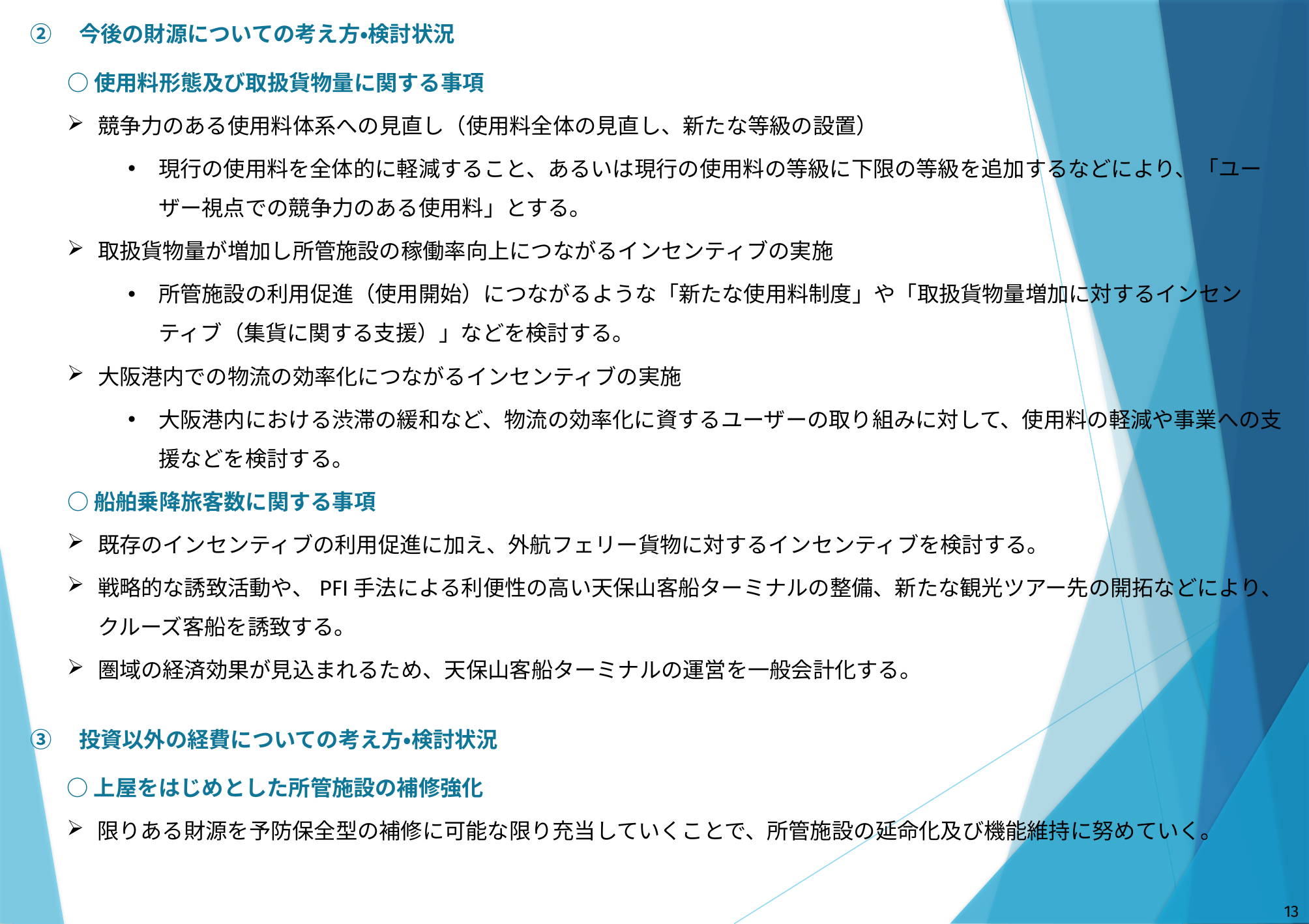

②　今後の財源についての考え方・検討状況
○使用料形態及び取扱貨物量に関する事項
競争力のある使用料体系への見直し（使用料全体の見直し、新たな等級の設置）
現行の使用料を全体的に軽減すること、あるいは現行の使用料の等級に下限の等級を追加するなどにより、「ユーザー視点での競争力のある使用料」とする。
取扱貨物量が増加し所管施設の稼働率向上につながるインセンティブの実施
所管施設の利用促進（使用開始）につながるような「新たな使用料制度」や「取扱貨物量増加に対するインセンティブ（集貨に関する支援）」などを検討する。
大阪港内での物流の効率化につながるインセンティブの実施
大阪港内における渋滞の緩和など、物流の効率化に資するユーザーの取り組みに対して、使用料の軽減や事業への支援などを検討する。
○船舶乗降旅客数に関する事項
既存のインセンティブの利用促進に加え、外航フェリー貨物に対するインセンティブを検討する。
戦略的な誘致活動や、PFI手法による利便性の高い天保山客船ターミナルの整備、新たな観光ツアー先の開拓などにより、クルーズ客船を誘致する。
圏域の経済効果が見込まれるため、天保山客船ターミナルの運営を一般会計化する。
③　投資以外の経費についての考え方・検討状況
○上屋をはじめとした所管施設の補修強化
限りある財源を予防保全型の補修に可能な限り充当していくことで、所管施設の延命化及び機能維持に努めていく。
13